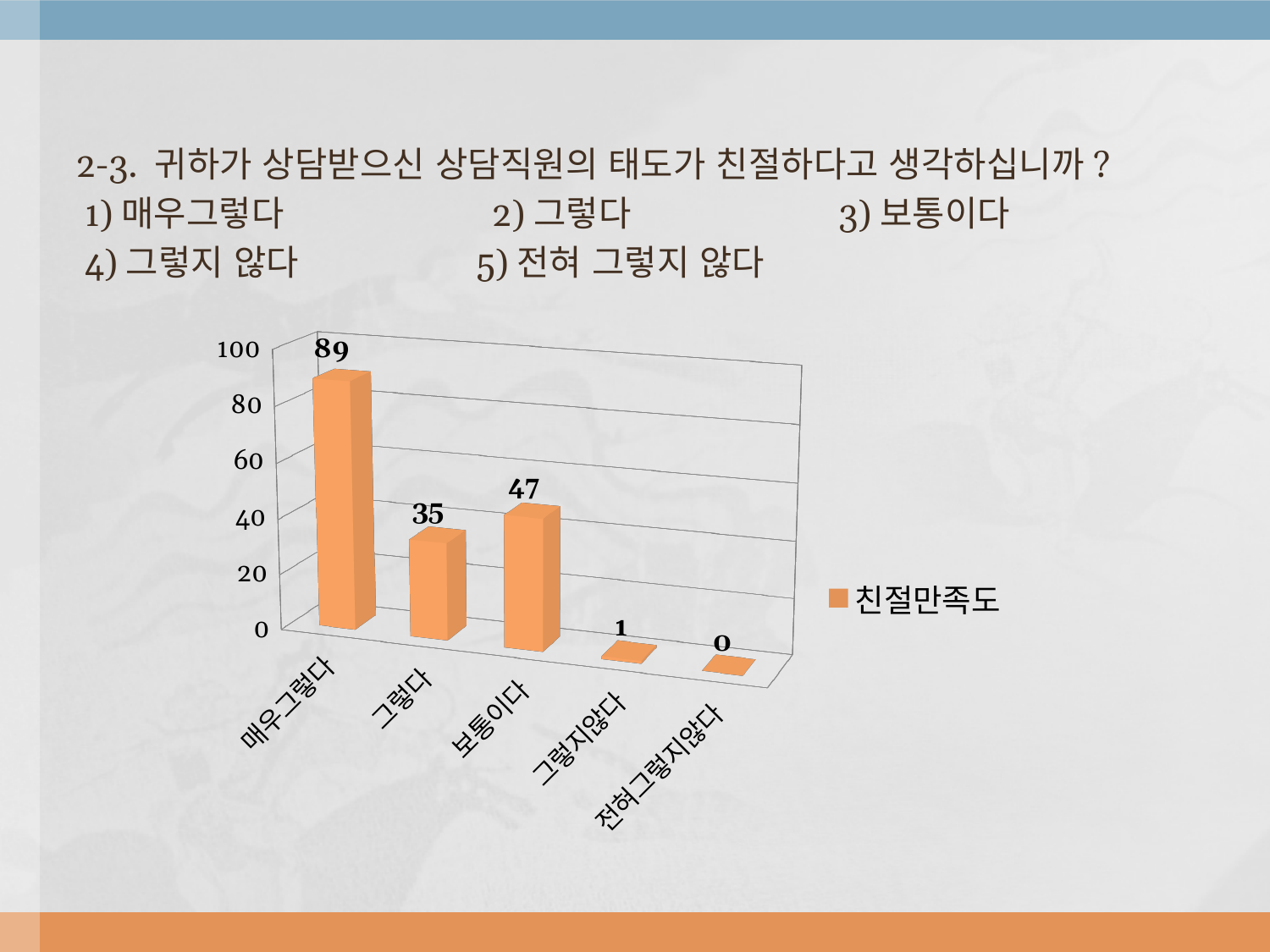

2-3. 귀하가 상담받으신 상담직원의 태도가 친절하다고 생각하십니까?
 1)매우그렇다                    2)그렇다                    3)보통이다
 4)그렇지 않다                 5)전혀 그렇지 않다

[unsupported chart]